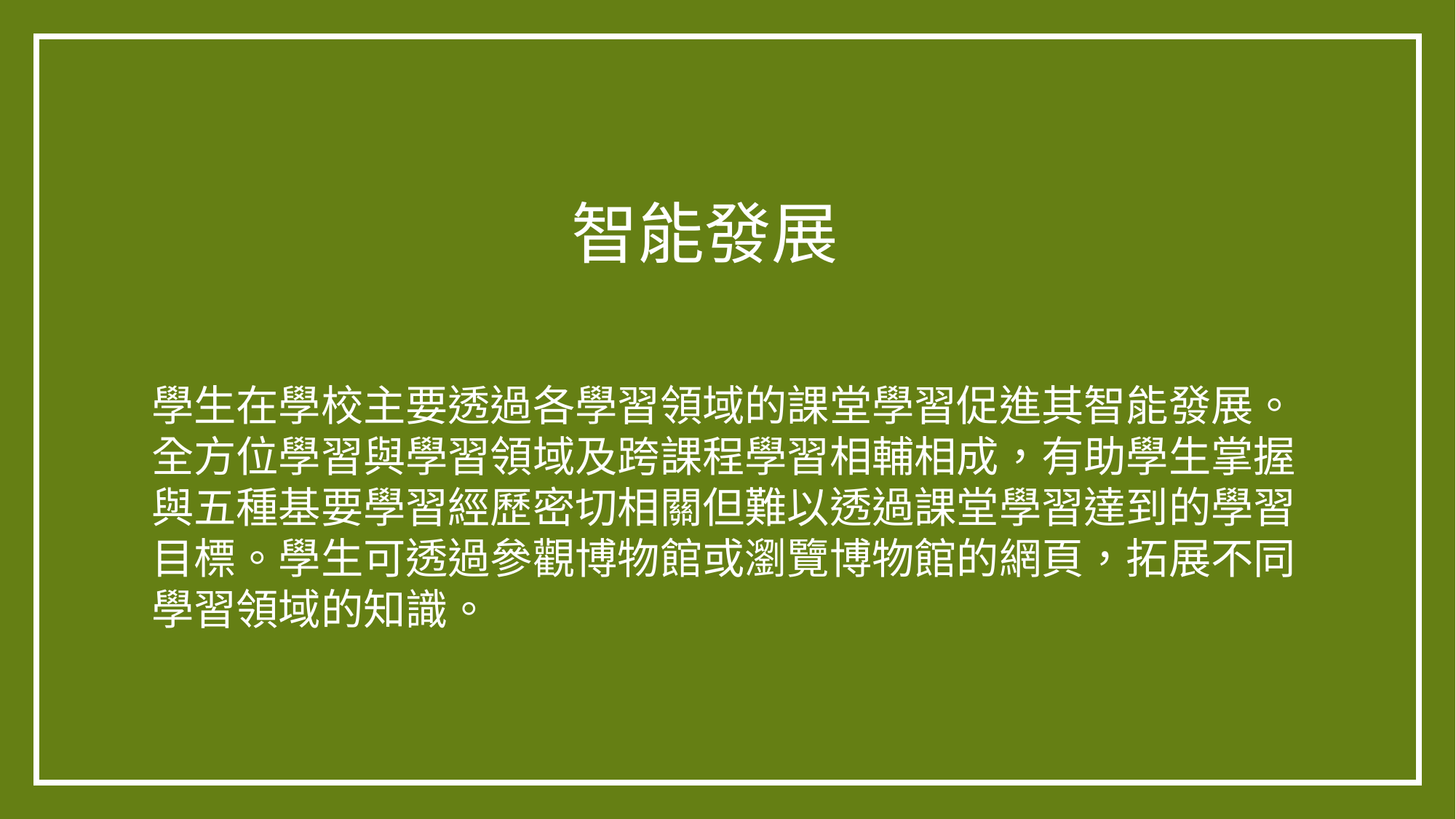

# 智能發展

學生在學校主要透過各學習領域的課堂學習促進其智能發展。全方位學習與學習領域及跨課程學習相輔相成，有助學生掌握與五種基要學習經歷密切相關但難以透過課堂學習達到的學習目標。學生可透過參觀博物館或瀏覽博物館的網頁，拓展不同學習領域的知識。